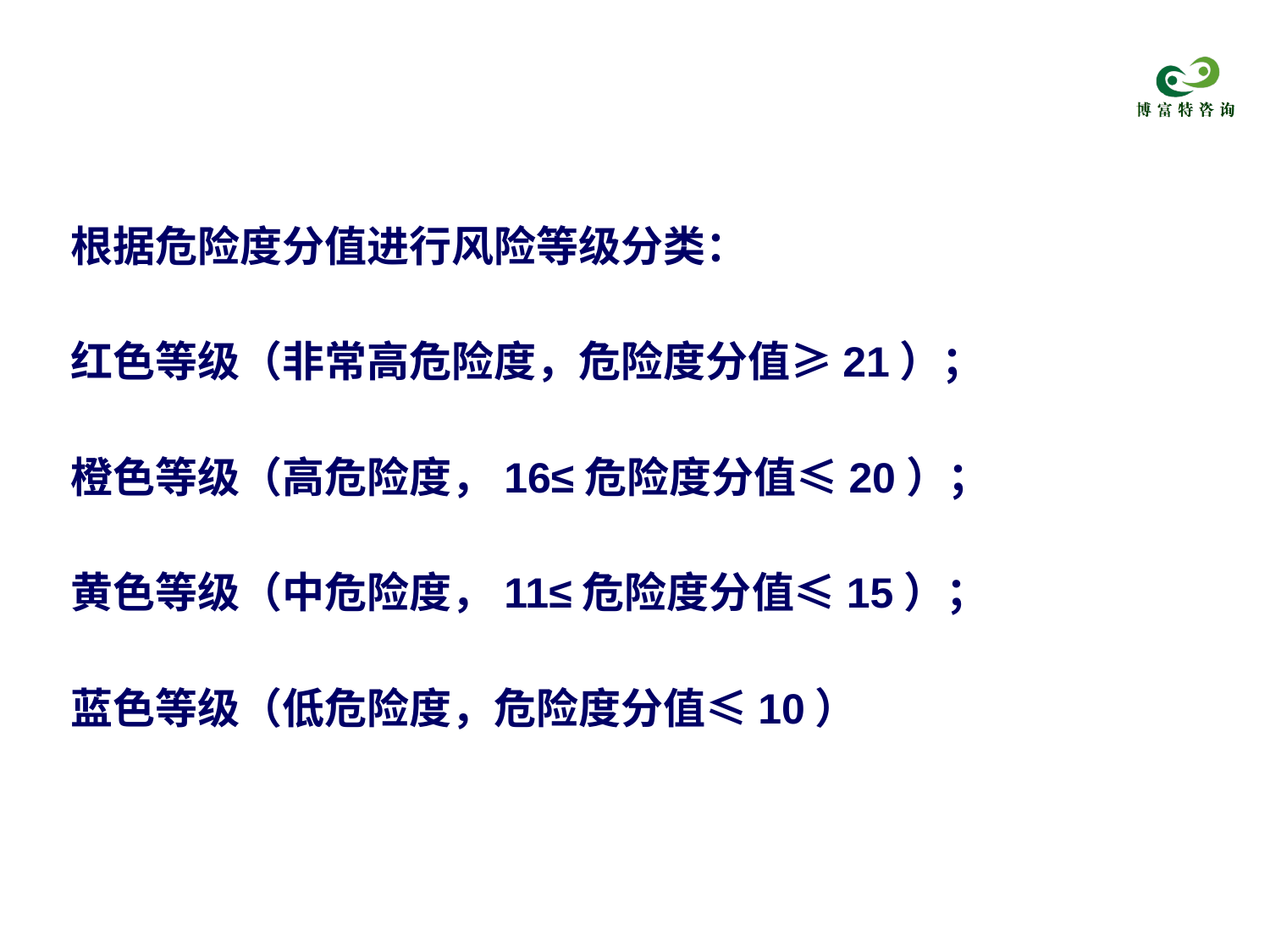

#
根据危险度分值进行风险等级分类：
红色等级（非常高危险度，危险度分值≥21）；
橙色等级（高危险度，16≤危险度分值≤20）；
黄色等级（中危险度，11≤危险度分值≤15）；
蓝色等级（低危险度，危险度分值≤10）